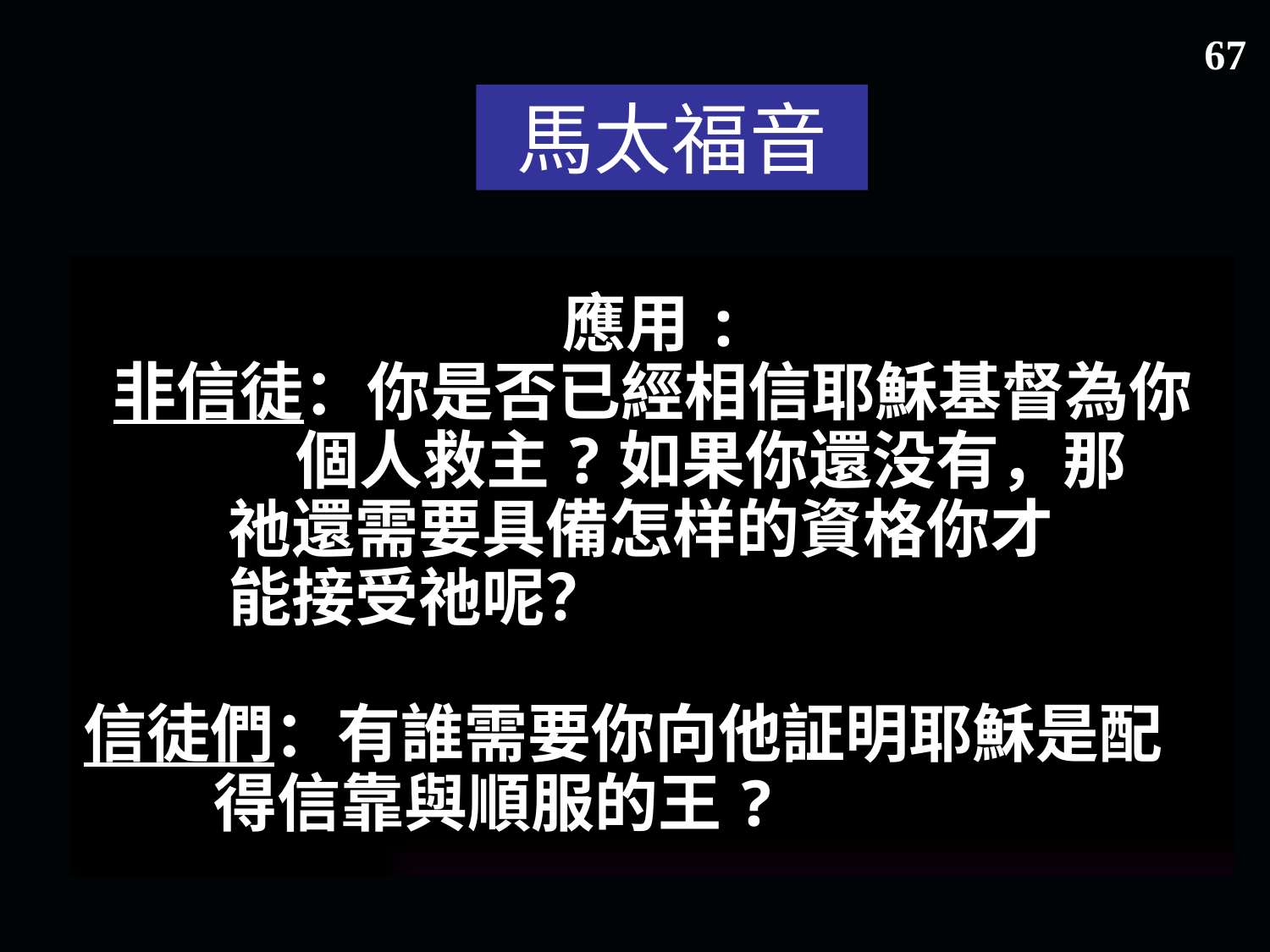

67
馬太福音
應用:
非信徒：你是否已經相信耶穌基督為你
       個人救主?如果你還没有，那
         祂還需要具備怎样的資格你才
         能接受祂呢？

信徒們：有誰需要你向他証明耶穌是配
        得信靠與順服的王?
# Applications